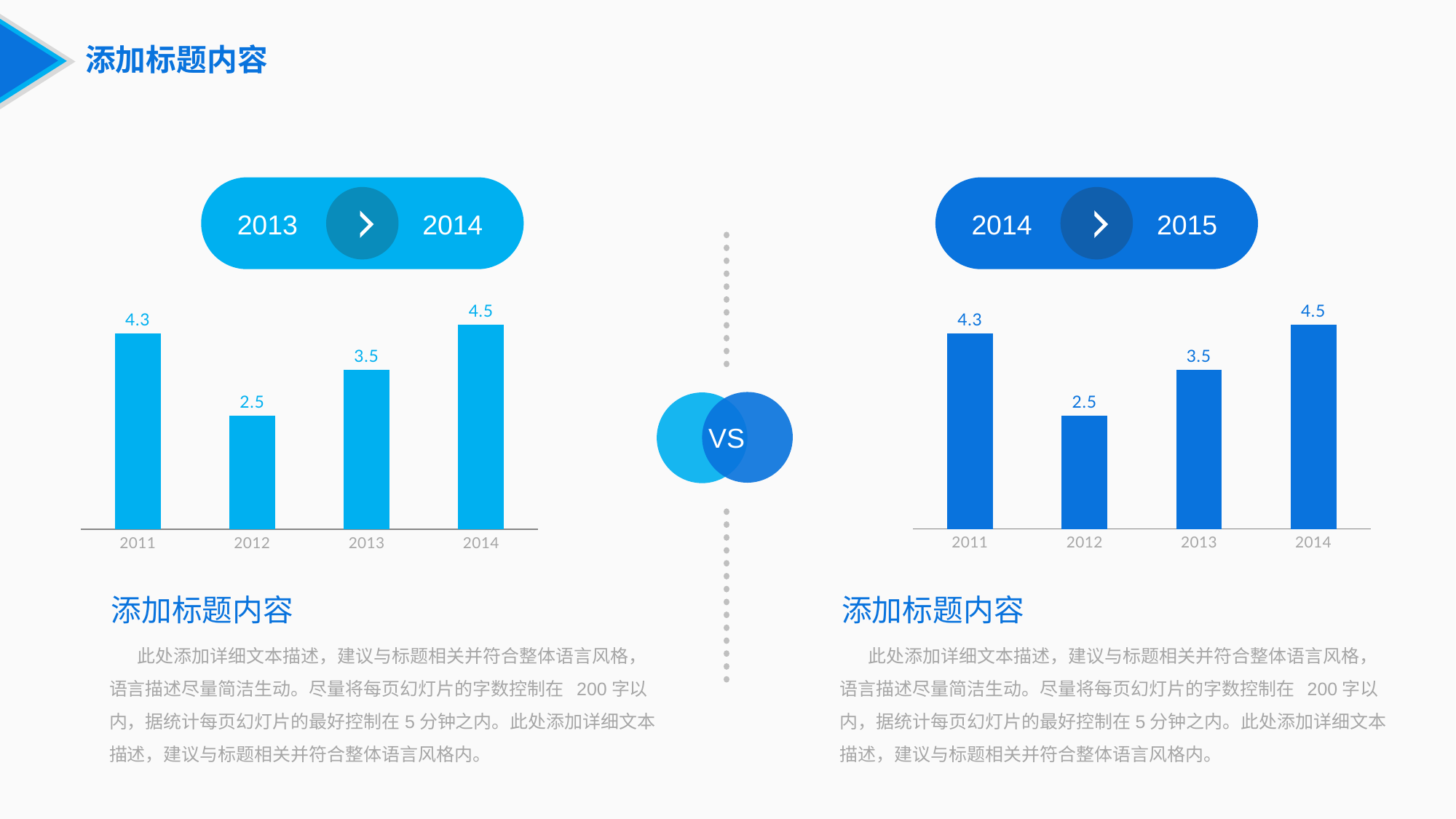

添加标题内容

2014
2013

2015
2014

### Chart

| Category | Series 1 |
|---|---|
| 2011 | 4.3 |
| 2012 | 2.5 |
| 2013 | 3.5 |
| 2014 | 4.5 |

### Chart

| Category | Series 1 |
|---|---|
| 2011 | 4.3 |
| 2012 | 2.5 |
| 2013 | 3.5 |
| 2014 | 4.5 |

VS
添加标题内容
添加标题内容
      此处添加详细文本描述，建议与标题相关并符合整体语言风格，语言描述尽量简洁生动。尽量将每页幻灯片的字数控制在  200字以内，据统计每页幻灯片的最好控制在5分钟之内。此处添加详细文本描述，建议与标题相关并符合整体语言风格内。

      此处添加详细文本描述，建议与标题相关并符合整体语言风格，语言描述尽量简洁生动。尽量将每页幻灯片的字数控制在  200字以内，据统计每页幻灯片的最好控制在5分钟之内。此处添加详细文本描述，建议与标题相关并符合整体语言风格内。